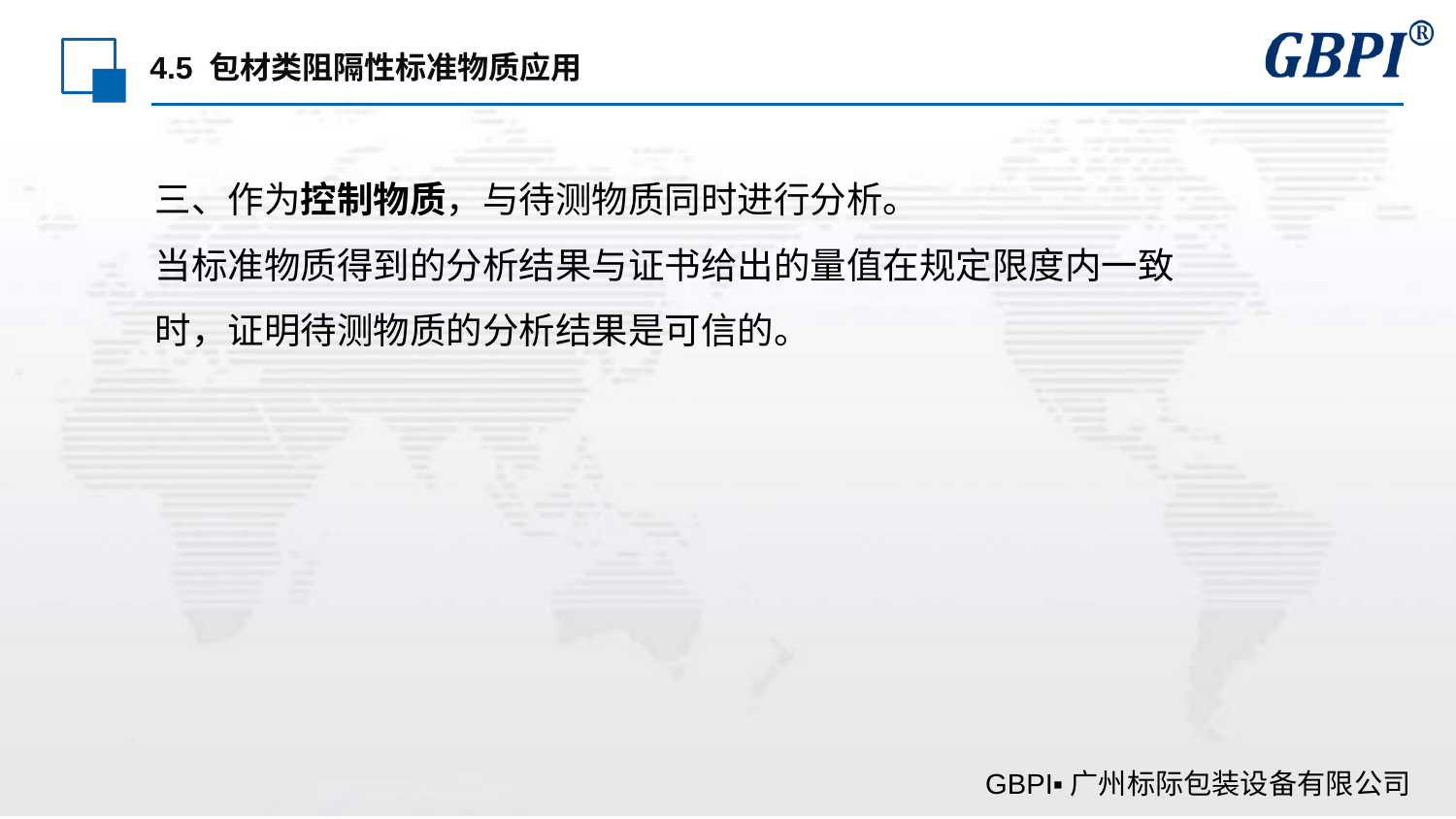

# 4.5 包材类阻隔性标准物质应用
三、作为控制物质，与待测物质同时进行分析。
当标准物质得到的分析结果与证书给出的量值在规定限度内一致时，证明待测物质的分析结果是可信的。